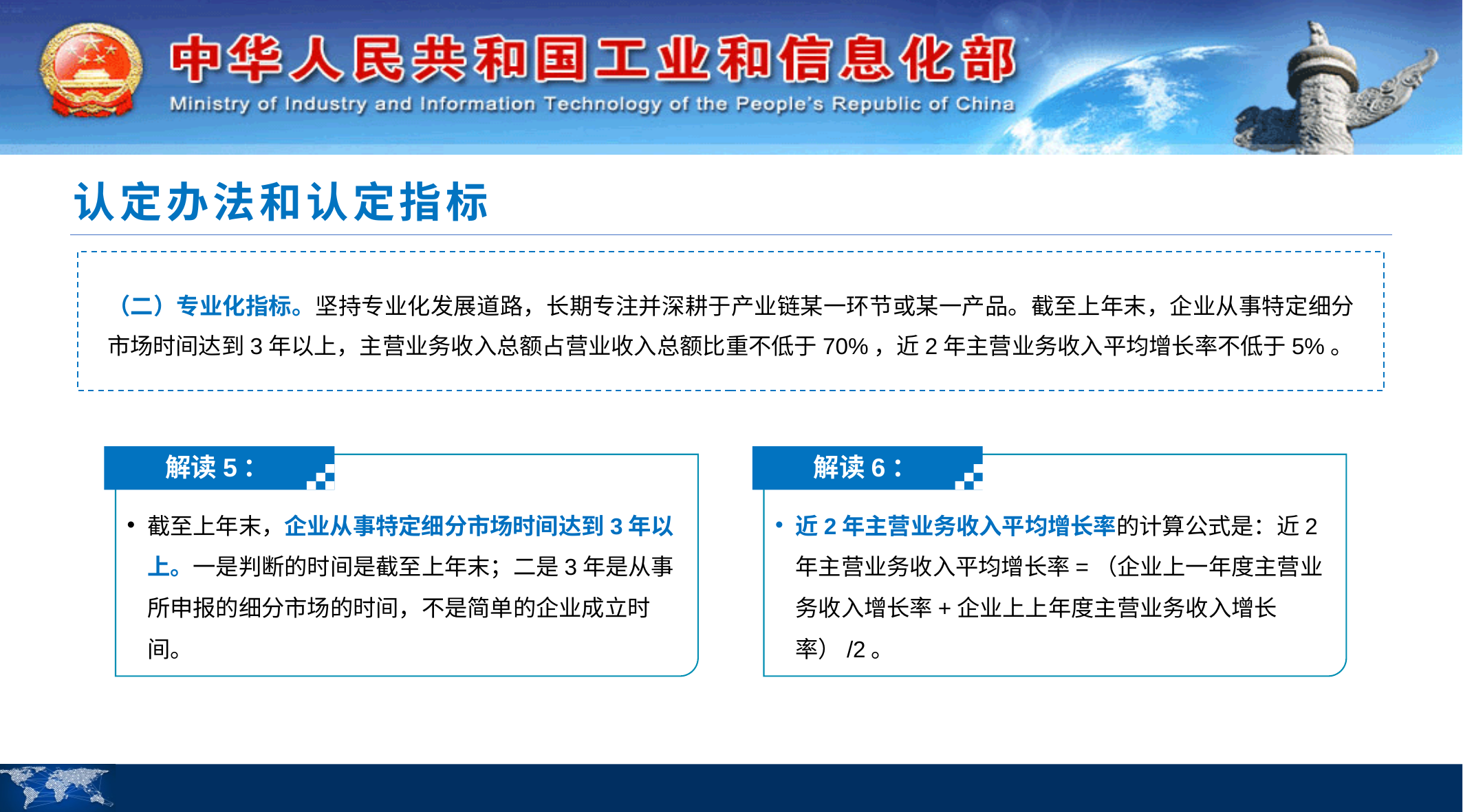

认定办法和认定指标
（二）专业化指标。坚持专业化发展道路，长期专注并深耕于产业链某一环节或某一产品。截至上年末，企业从事特定细分市场时间达到3年以上，主营业务收入总额占营业收入总额比重不低于70%，近2年主营业务收入平均增长率不低于5%。

解读5：

截至上年末，企业从事特定细分市场时间达到3年以上。一是判断的时间是截至上年末；二是3年是从事所申报的细分市场的时间，不是简单的企业成立时间。

解读6：

近2年主营业务收入平均增长率的计算公式是：近2年主营业务收入平均增长率=（企业上一年度主营业务收入增长率+企业上上年度主营业务收入增长率）/2。
9